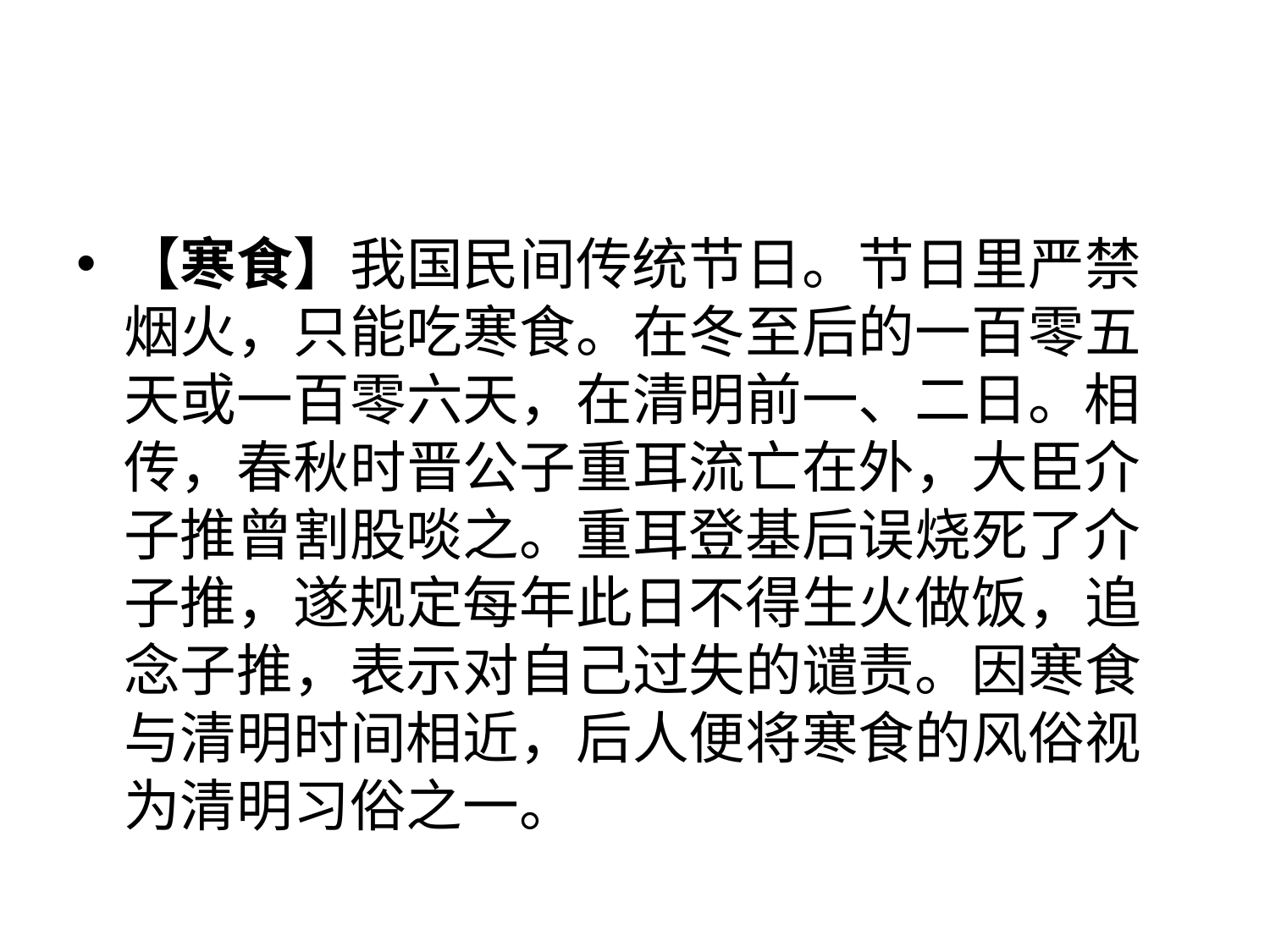

#
【寒食】我国民间传统节日。节日里严禁烟火，只能吃寒食。在冬至后的一百零五天或一百零六天，在清明前一、二日。相传，春秋时晋公子重耳流亡在外，大臣介子推曾割股啖之。重耳登基后误烧死了介子推，遂规定每年此日不得生火做饭，追念子推，表示对自己过失的谴责。因寒食与清明时间相近，后人便将寒食的风俗视为清明习俗之一。